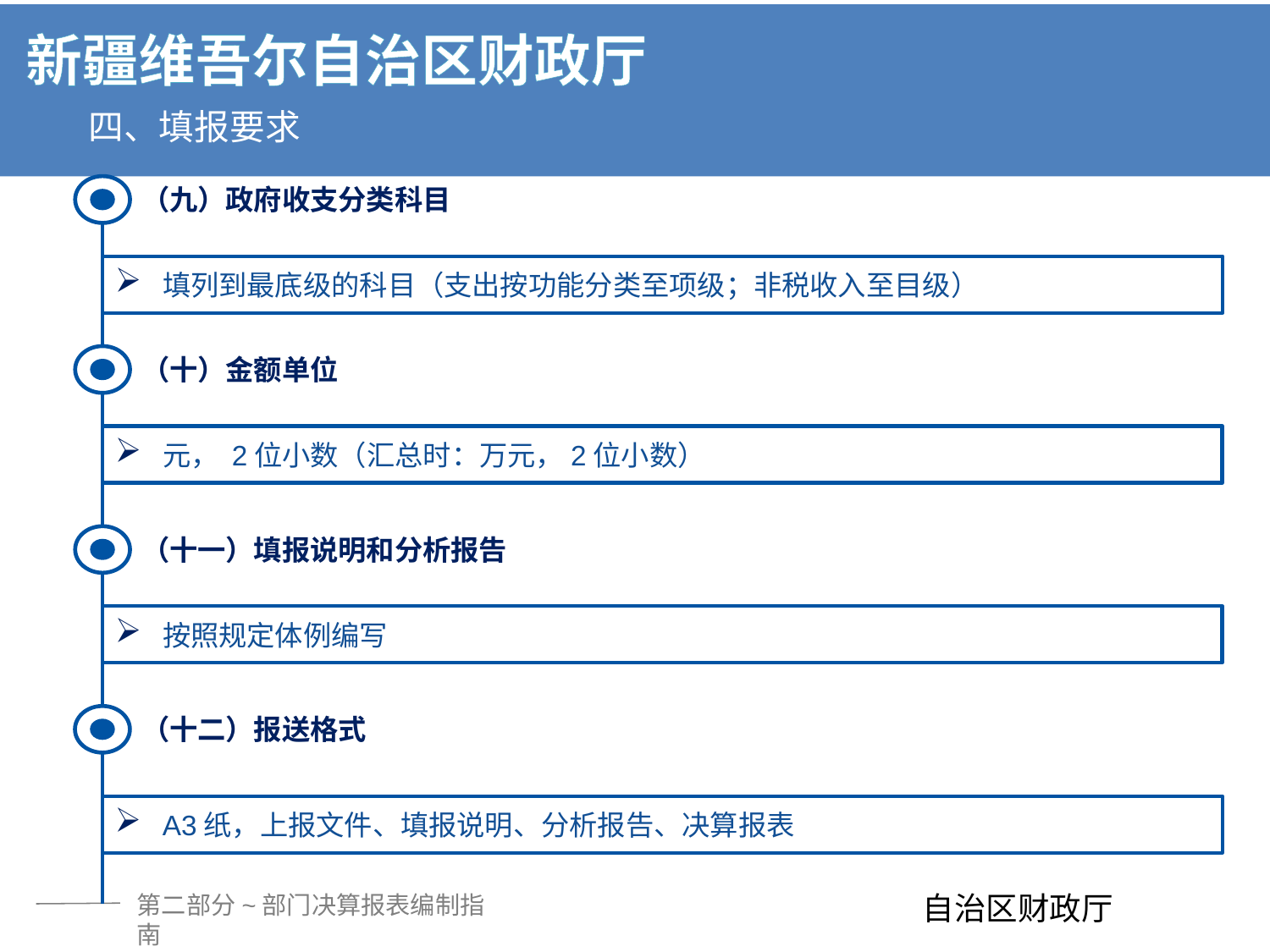

四、填报要求

（九）政府收支分类科目
填列到最底级的科目（支出按功能分类至项级；非税收入至目级）

（十）金额单位
元， 2位小数（汇总时：万元，2位小数）
（十一）填报说明和分析报告

按照规定体例编写
（十二）报送格式

A3纸，上报文件、填报说明、分析报告、决算报表
第二部分~部门决算报表编制指南
24